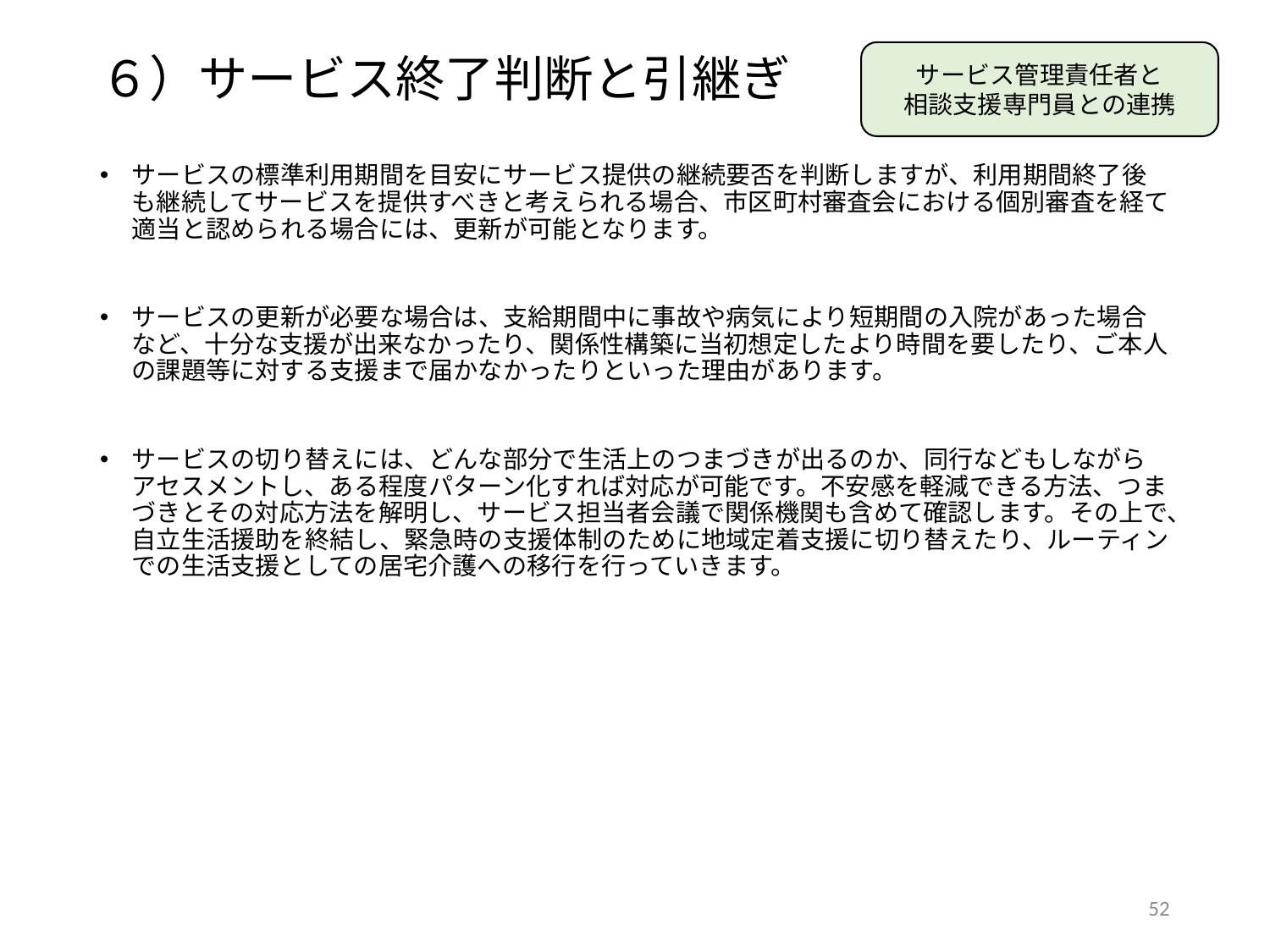

６）サービス終了判断と引継ぎ
サービス管理責任者と
相談支援専門員との連携
サービスの標準利用期間を目安にサービス提供の継続要否を判断しますが、利用期間終了後も継続してサービスを提供すべきと考えられる場合、市区町村審査会における個別審査を経て適当と認められる場合には、更新が可能となります。

サービスの更新が必要な場合は、支給期間中に事故や病気により短期間の入院があった場合など、十分な支援が出来なかったり、関係性構築に当初想定したより時間を要したり、ご本人の課題等に対する支援まで届かなかったりといった理由があります。

サービスの切り替えには、どんな部分で生活上のつまづきが出るのか、同行などもしながらアセスメントし、ある程度パターン化すれば対応が可能です。不安感を軽減できる方法、つまづきとその対応方法を解明し、サービス担当者会議で関係機関も含めて確認します。その上で、自立生活援助を終結し、緊急時の支援体制のために地域定着支援に切り替えたり、ルーティンでの生活支援としての居宅介護への移行を行っていきます。
52